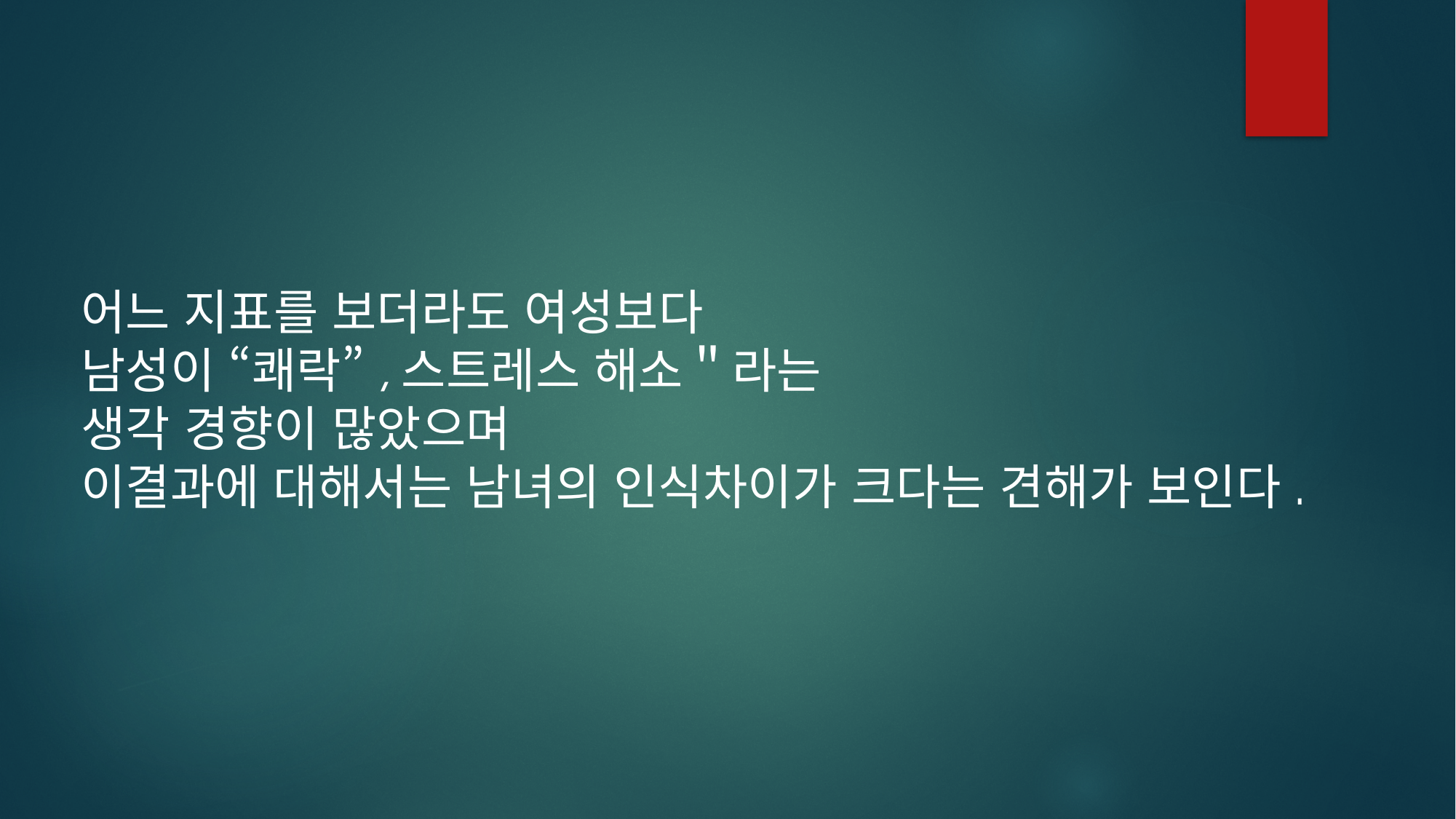

어느 지표를 보더라도 여성보다
남성이 “쾌락”,스트레스 해소＂라는
생각 경향이 많았으며
이결과에 대해서는 남녀의 인식차이가 크다는 견해가 보인다.